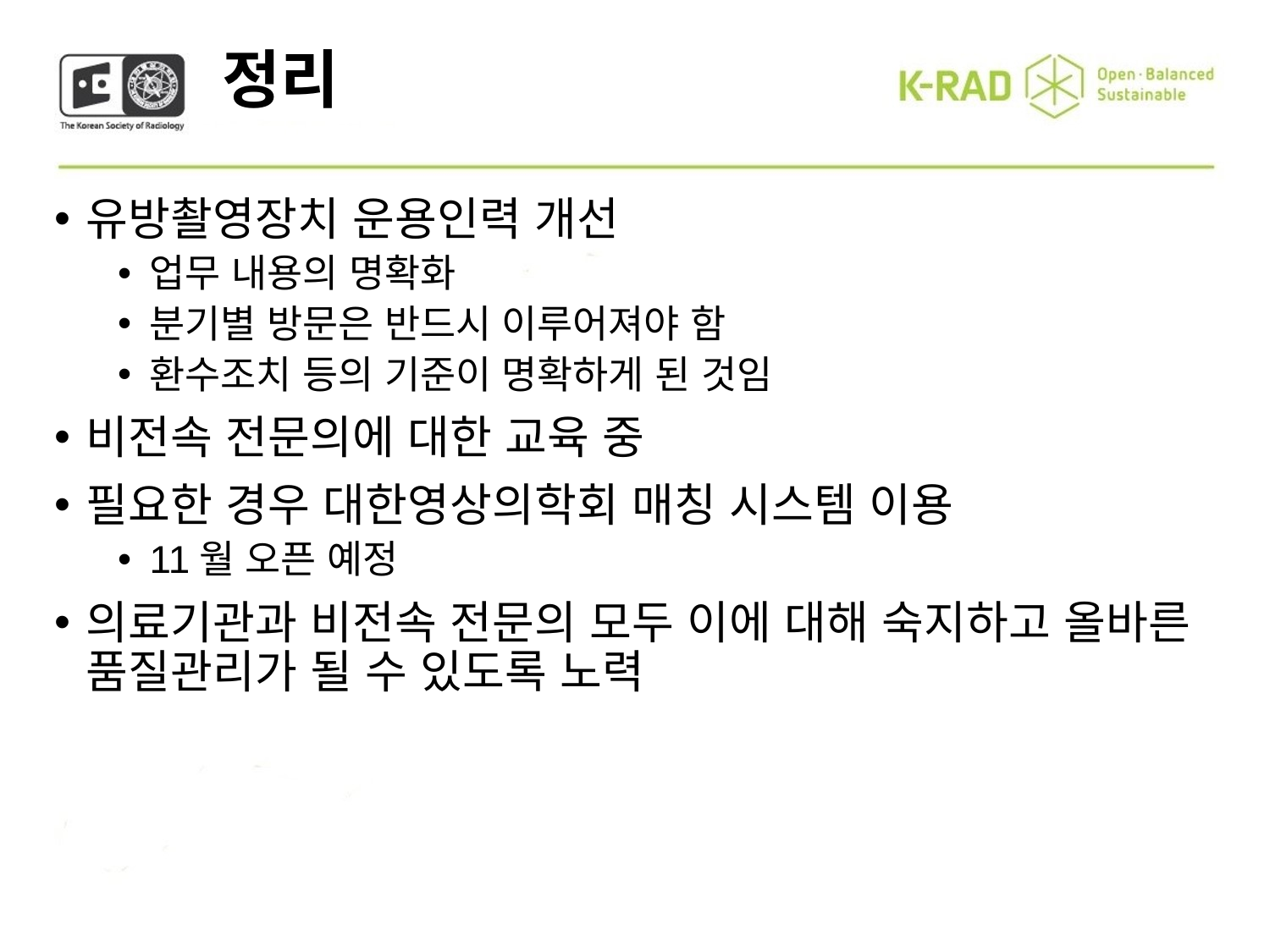

정리
유방촬영장치 운용인력 개선
업무 내용의 명확화
분기별 방문은 반드시 이루어져야 함
환수조치 등의 기준이 명확하게 된 것임
비전속 전문의에 대한 교육 중
필요한 경우 대한영상의학회 매칭 시스템 이용
11월 오픈 예정
의료기관과 비전속 전문의 모두 이에 대해 숙지하고 올바른 품질관리가 될 수 있도록 노력